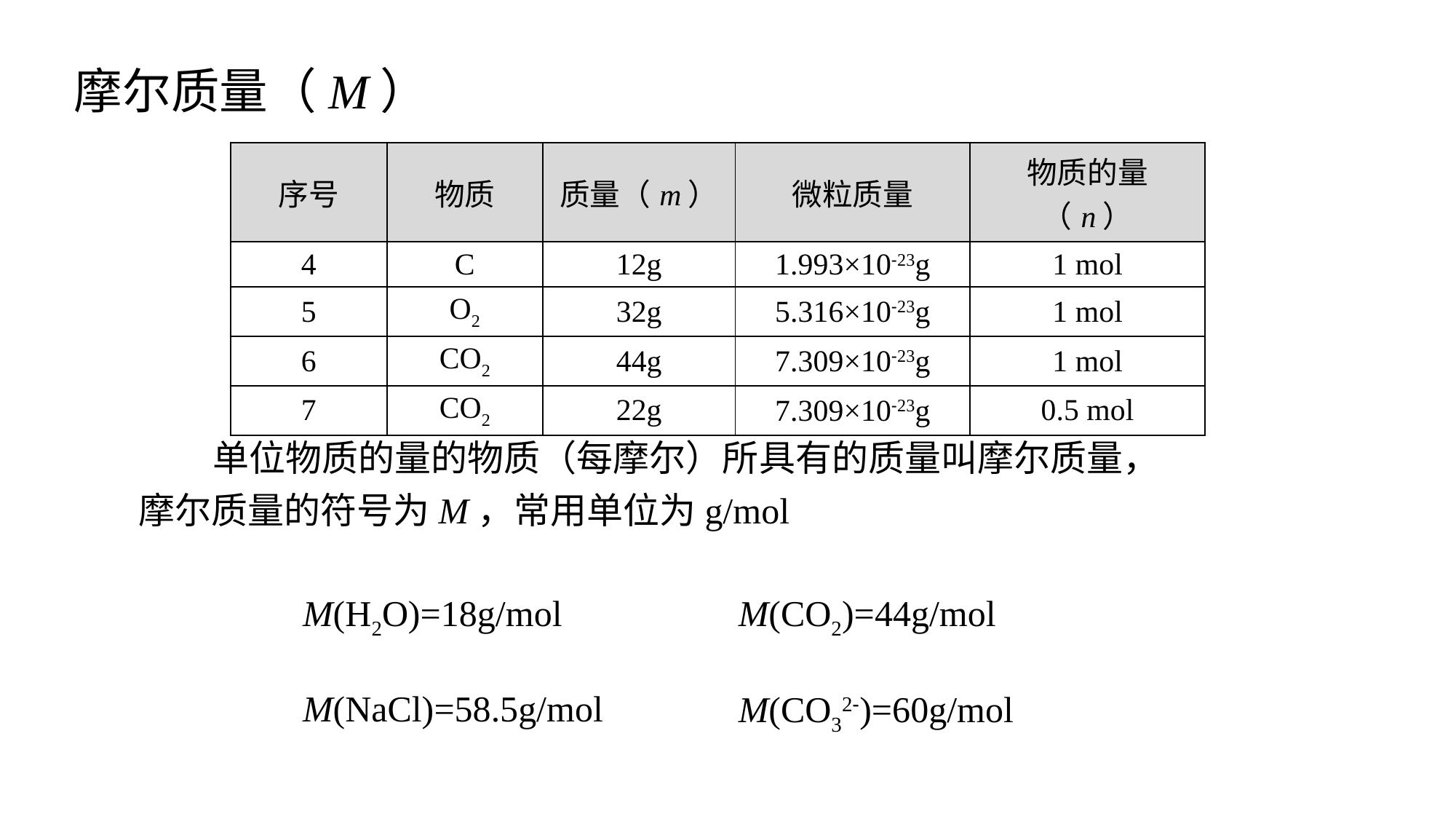

摩尔质量（M）
| 序号 | 物质 | 质量（m） | 微粒质量 | 物质的量（n） |
| --- | --- | --- | --- | --- |
| 4 | C | 12g | 1.993×10-23g | 1 mol |
| 5 | O2 | 32g | 5.316×10-23g | 1 mol |
| 6 | CO2 | 44g | 7.309×10-23g | 1 mol |
| 7 | CO2 | 22g | 7.309×10-23g | 0.5 mol |
        单位物质的量的物质（每摩尔）所具有的质量叫摩尔质量，摩尔质量的符号为M，常用单位为g/mol
M(CO2)=44g/mol
M(H2O)=18g/mol
M(NaCl)=58.5g/mol
M(CO32-)=60g/mol